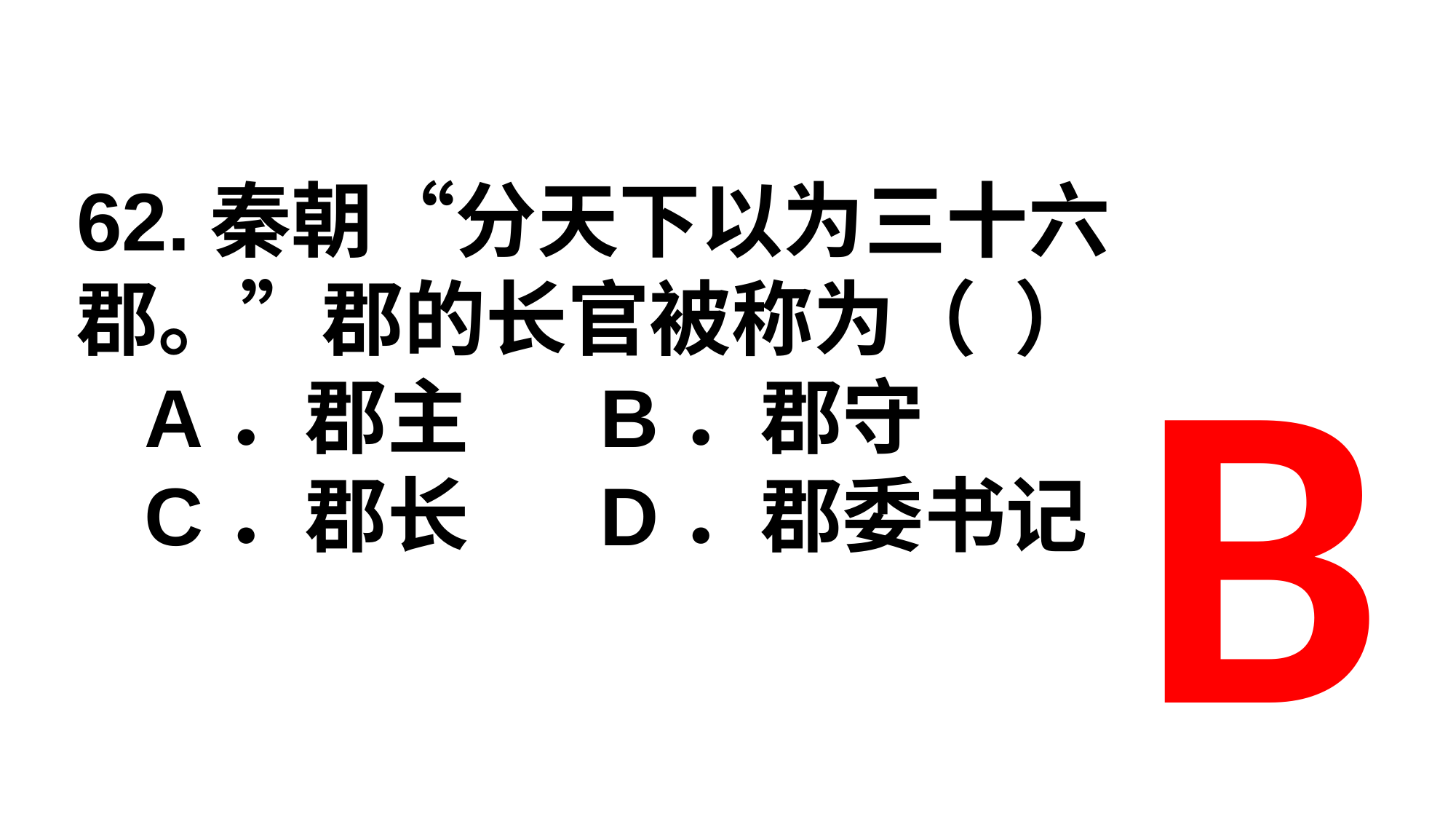

62.秦朝“分天下以为三十六郡。”郡的长官被称为（  ）
   A．郡主      B．郡守
   C．郡长      D．郡委书记

B